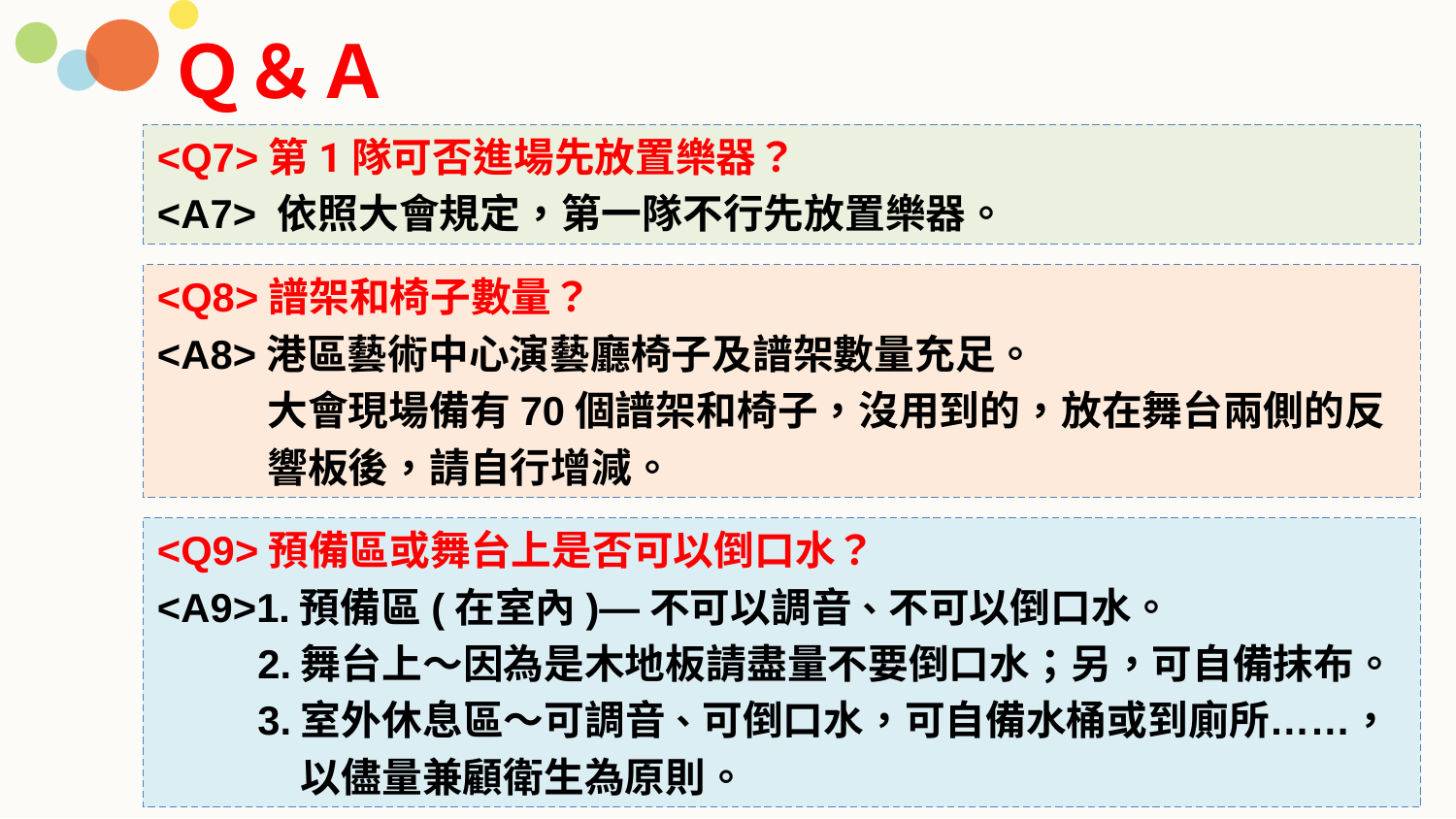

Ｑ＆Ａ

<Q7>第1隊可否進場先放置樂器？
<A7> 依照大會規定，第一隊不行先放置樂器。
<Q8>譜架和椅子數量？
<A8>港區藝術中心演藝廳椅子及譜架數量充足。
         大會現場備有70個譜架和椅子，沒用到的，放在舞台兩側的反
         響板後，請自行增減。
<Q9>預備區或舞台上是否可以倒口水？
<A9>1.預備區(在室內)—不可以調音、不可以倒口水。
         2.舞台上～因為是木地板請盡量不要倒口水；另，可自備抹布。
         3.室外休息區～可調音、可倒口水，可自備水桶或到廁所……，
            以儘量兼顧衛生為原則。